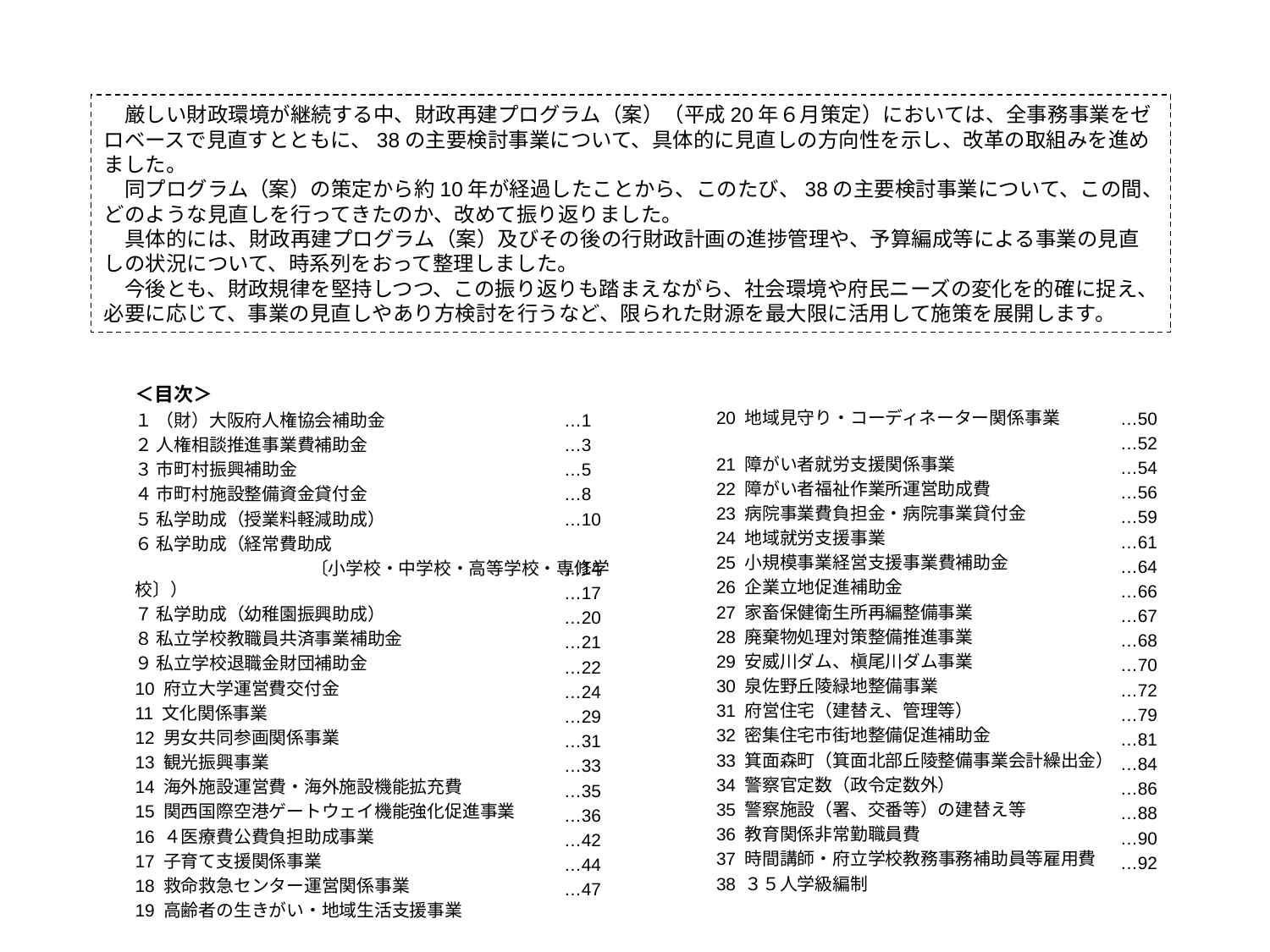

# 厳しい財政環境が継続する中、財政再建プログラム（案）（平成20年６月策定）においては、全事務事業をゼロベースで見直すとともに、38の主要検討事業について、具体的に見直しの方向性を示し、改革の取組みを進めました。 　同プログラム（案）の策定から約10年が経過したことから、このたび、38の主要検討事業について、この間、どのような見直しを行ってきたのか、改めて振り返りました。 　具体的には、財政再建プログラム（案）及びその後の行財政計画の進捗管理や、予算編成等による事業の見直しの状況について、時系列をおって整理しました。 　今後とも、財政規律を堅持しつつ、この振り返りも踏まえながら、社会環境や府民ニーズの変化を的確に捉え、必要に応じて、事業の見直しやあり方検討を行うなど、限られた財源を最大限に活用して施策を展開します。
＜目次＞
１ （財）大阪府人権協会補助金
２ 人権相談推進事業費補助金
３ 市町村振興補助金
４ 市町村施設整備資金貸付金
５ 私学助成（授業料軽減助成）
６ 私学助成（経常費助成
　　　　　　　　　　〔小学校・中学校・高等学校・専修学校〕）
７ 私学助成（幼稚園振興助成）
８ 私立学校教職員共済事業補助金
９ 私立学校退職金財団補助金
10 府立大学運営費交付金
11 文化関係事業
12 男女共同参画関係事業
13 観光振興事業
14 海外施設運営費・海外施設機能拡充費
15 関西国際空港ゲートウェイ機能強化促進事業
16 ４医療費公費負担助成事業
17 子育て支援関係事業
18 救命救急センター運営関係事業
19 高齢者の生きがい・地域生活支援事業

20 地域見守り・コーディネーター関係事業
21 障がい者就労支援関係事業
22 障がい者福祉作業所運営助成費
23 病院事業費負担金・病院事業貸付金
24 地域就労支援事業
25 小規模事業経営支援事業費補助金
26 企業立地促進補助金
27 家畜保健衛生所再編整備事業
28 廃棄物処理対策整備推進事業
29 安威川ダム、槇尾川ダム事業
30 泉佐野丘陵緑地整備事業
31 府営住宅（建替え、管理等）
32 密集住宅市街地整備促進補助金
33 箕面森町（箕面北部丘陵整備事業会計繰出金）
34 警察官定数（政令定数外）
35 警察施設（署、交番等）の建替え等
36 教育関係非常勤職員費
37 時間講師・府立学校教務事務補助員等雇用費
38 ３５人学級編制
…50
…52
…54
…56
…59
…61
…64
…66
…67
…68
…70
…72
…79
…81
…84
…86
…88
…90
…92
…1
…3
…5
…8
…10

…14
…17
…20
…21
…22
…24
…29
…31
…33
…35
…36
…42
…44
…47